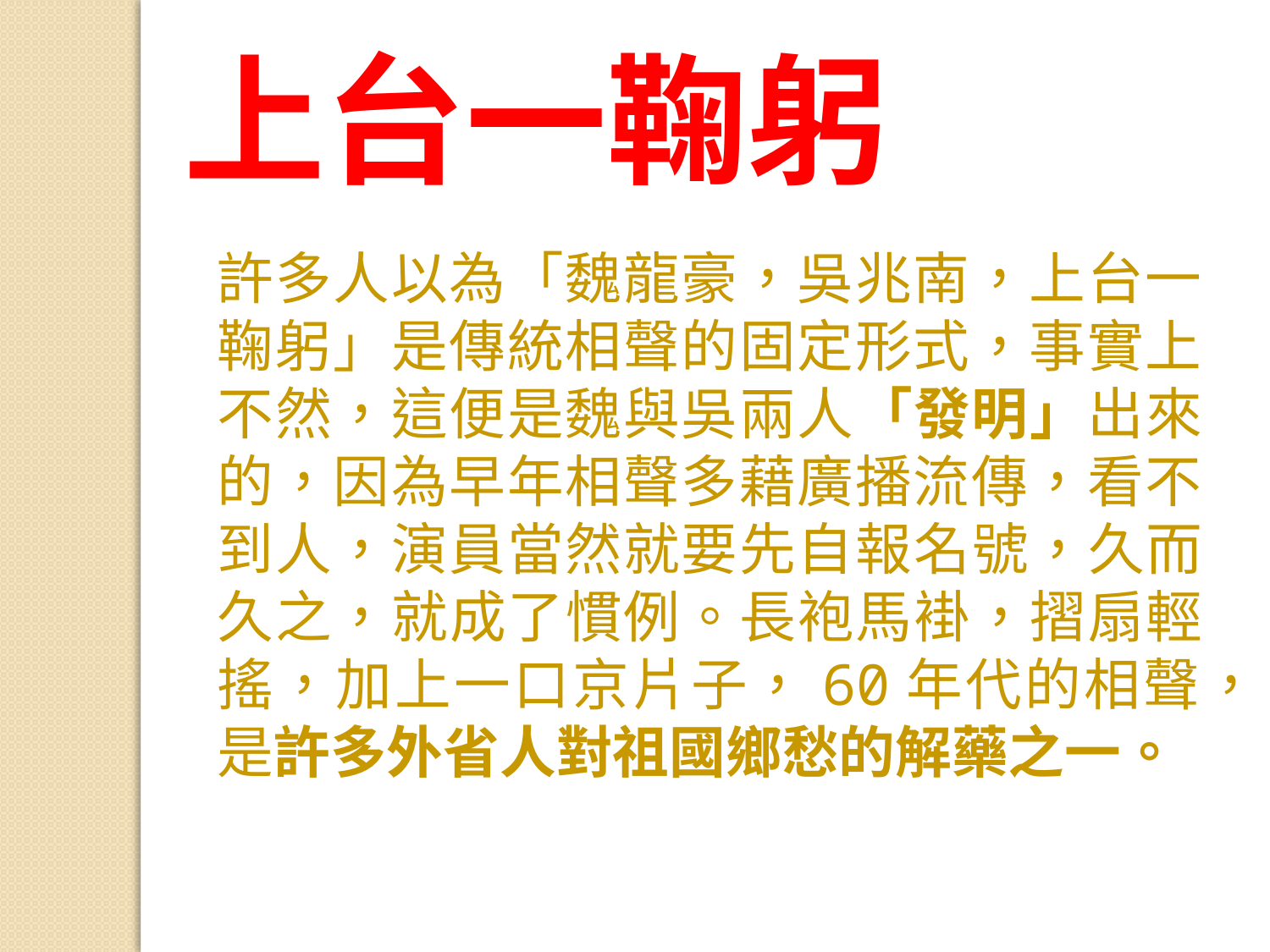

上台一鞠躬
許多人以為「魏龍豪，吳兆南，上台一鞠躬」是傳統相聲的固定形式，事實上不然，這便是魏與吳兩人「發明」出來的，因為早年相聲多藉廣播流傳，看不到人，演員當然就要先自報名號，久而久之，就成了慣例。長袍馬褂，摺扇輕搖，加上一口京片子，60年代的相聲，是許多外省人對祖國鄉愁的解藥之一。